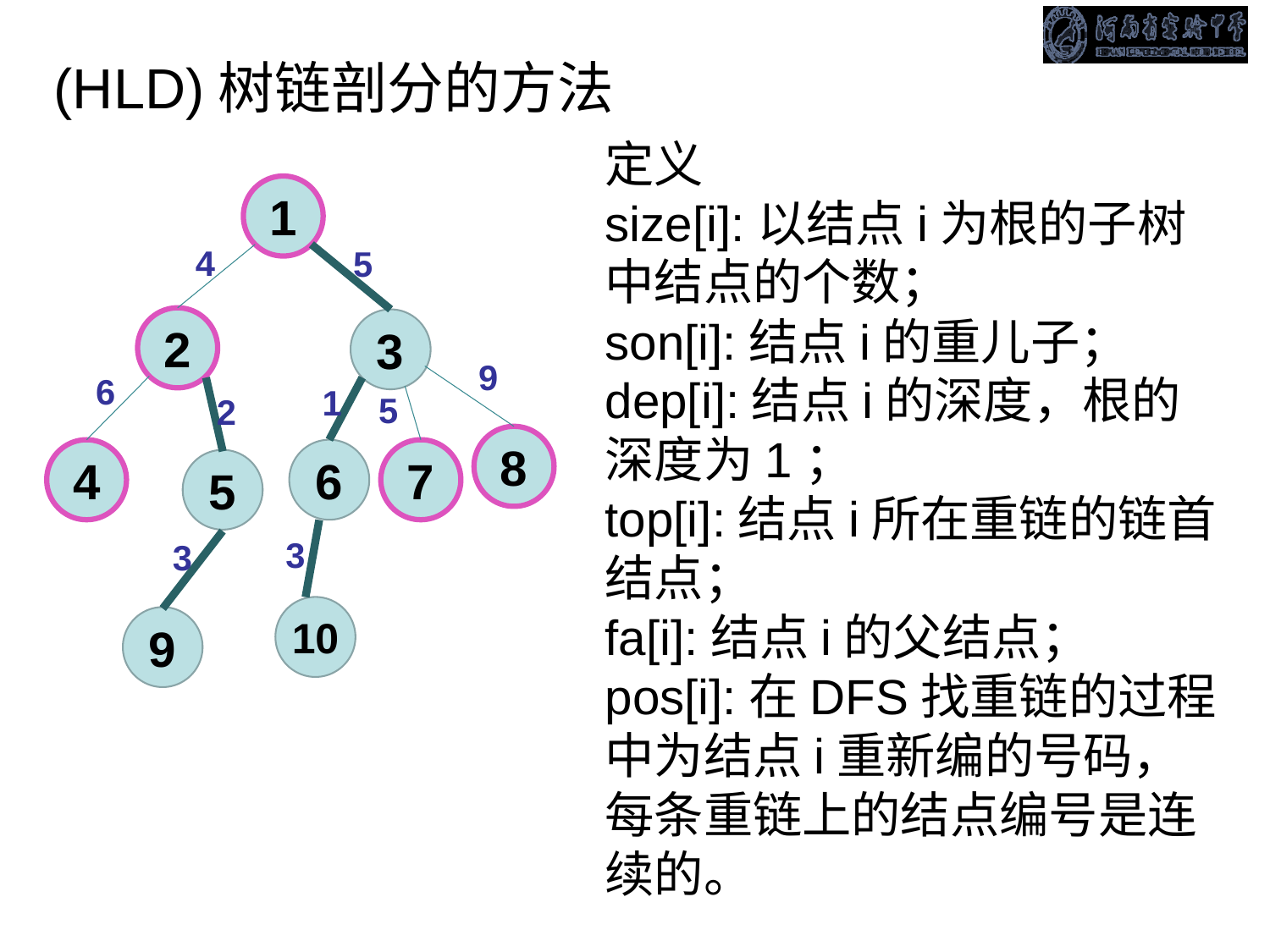

(HLD)树链剖分的方法
定义
size[i]:以结点i为根的子树中结点的个数；
son[i]:结点i的重儿子；
dep[i]:结点i的深度，根的深度为1；
top[i]:结点i所在重链的链首结点；
fa[i]:结点i的父结点；
pos[i]:在DFS找重链的过程中为结点i重新编的号码，每条重链上的结点编号是连续的。
1
4
5
2
3
9
6
1
5
2
8
4
6
7
5
3
3
10
9